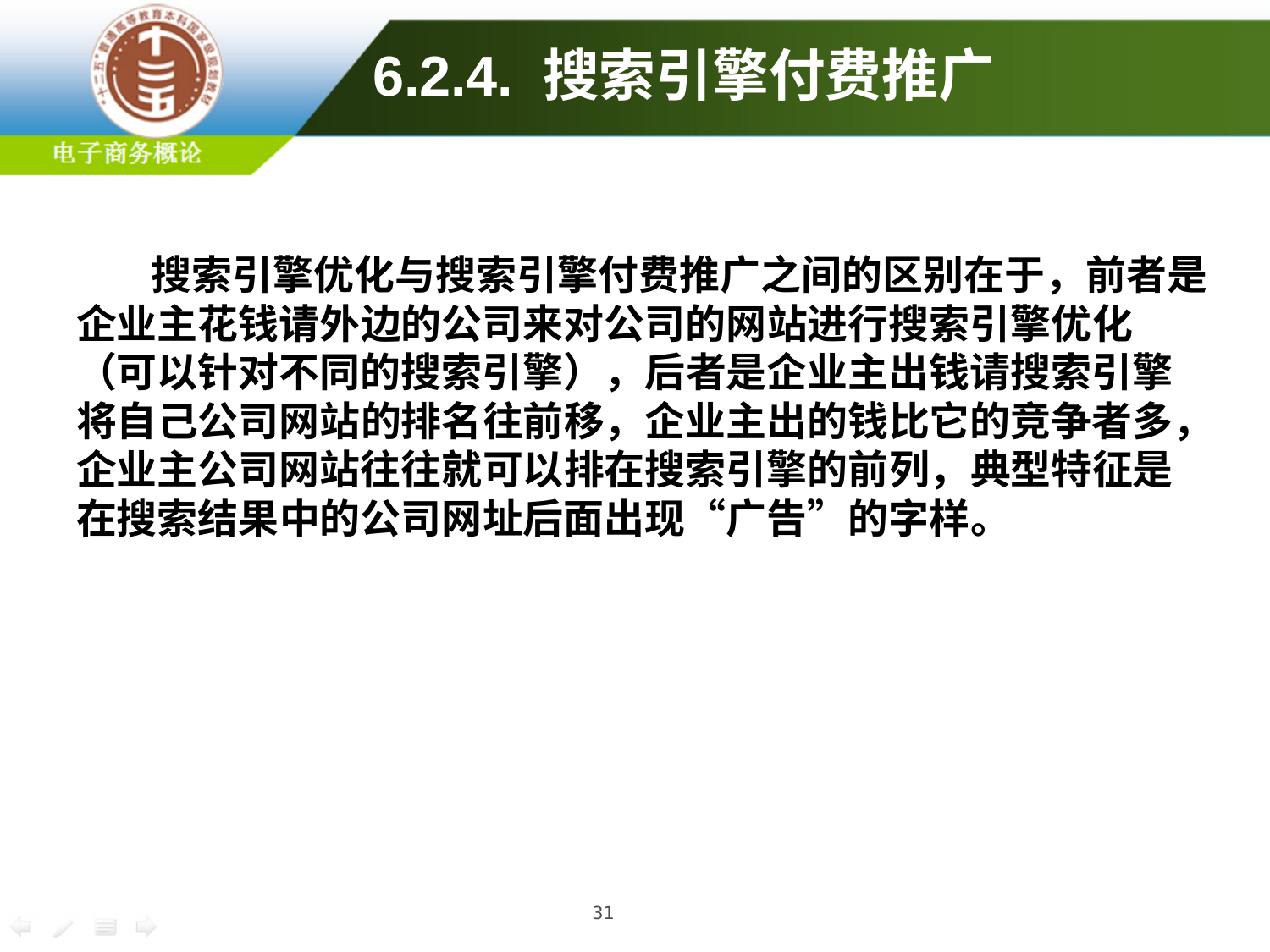

# 6.2.4. 搜索引擎付费推广
       搜索引擎优化与搜索引擎付费推广之间的区别在于，前者是企业主花钱请外边的公司来对公司的网站进行搜索引擎优化（可以针对不同的搜索引擎），后者是企业主出钱请搜索引擎将自己公司网站的排名往前移，企业主出的钱比它的竞争者多，企业主公司网站往往就可以排在搜索引擎的前列，典型特征是在搜索结果中的公司网址后面出现“广告”的字样。

31